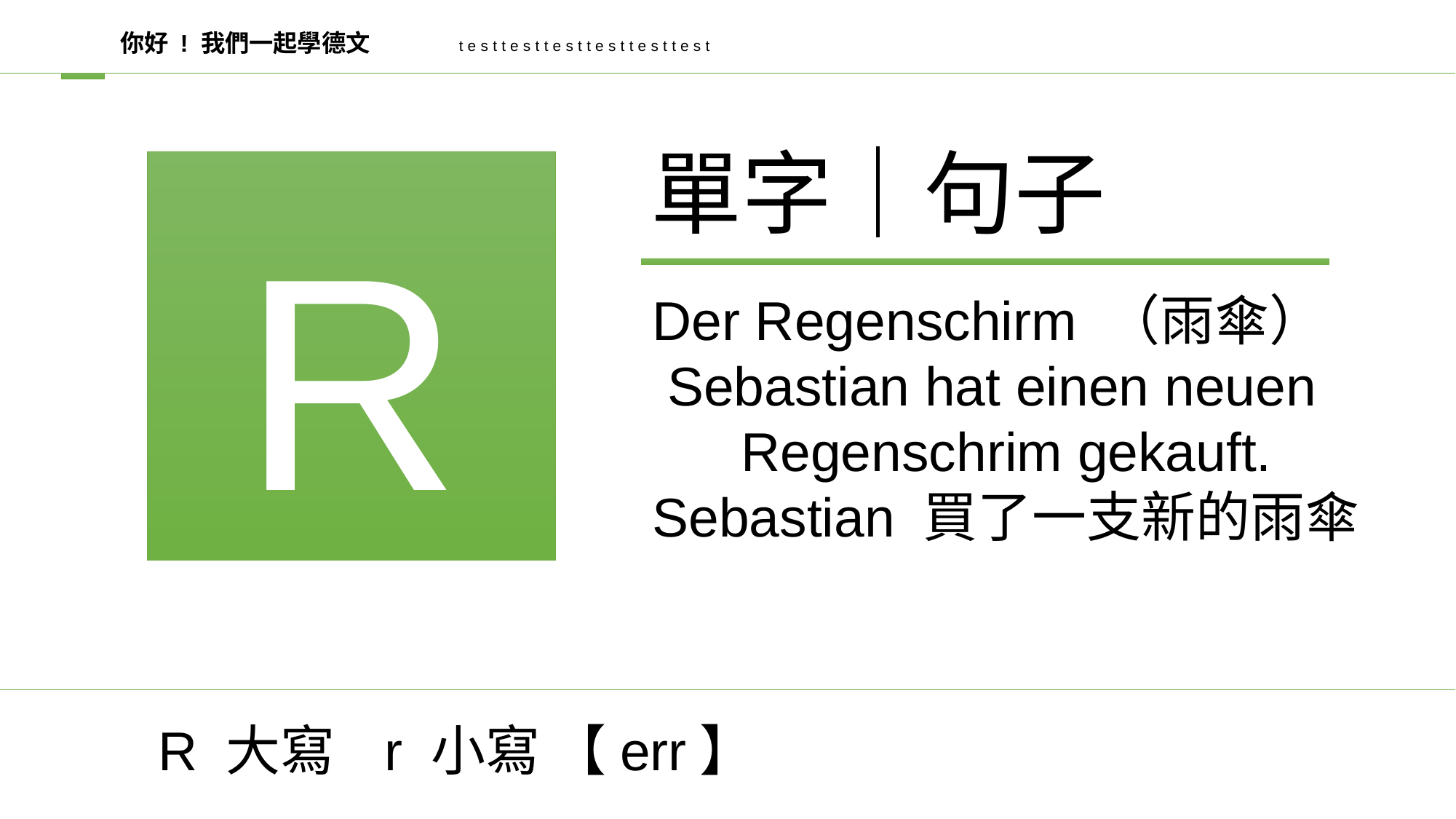

你好 ! 我們一起學德文
testtesttesttesttesttest

單字│句子

R

Der Regenschirm （雨傘）
 Sebastian hat einen neuen Regenschrim gekauft.
Sebastian 買了一支新的雨傘

R 大寫   r 小寫 【err】